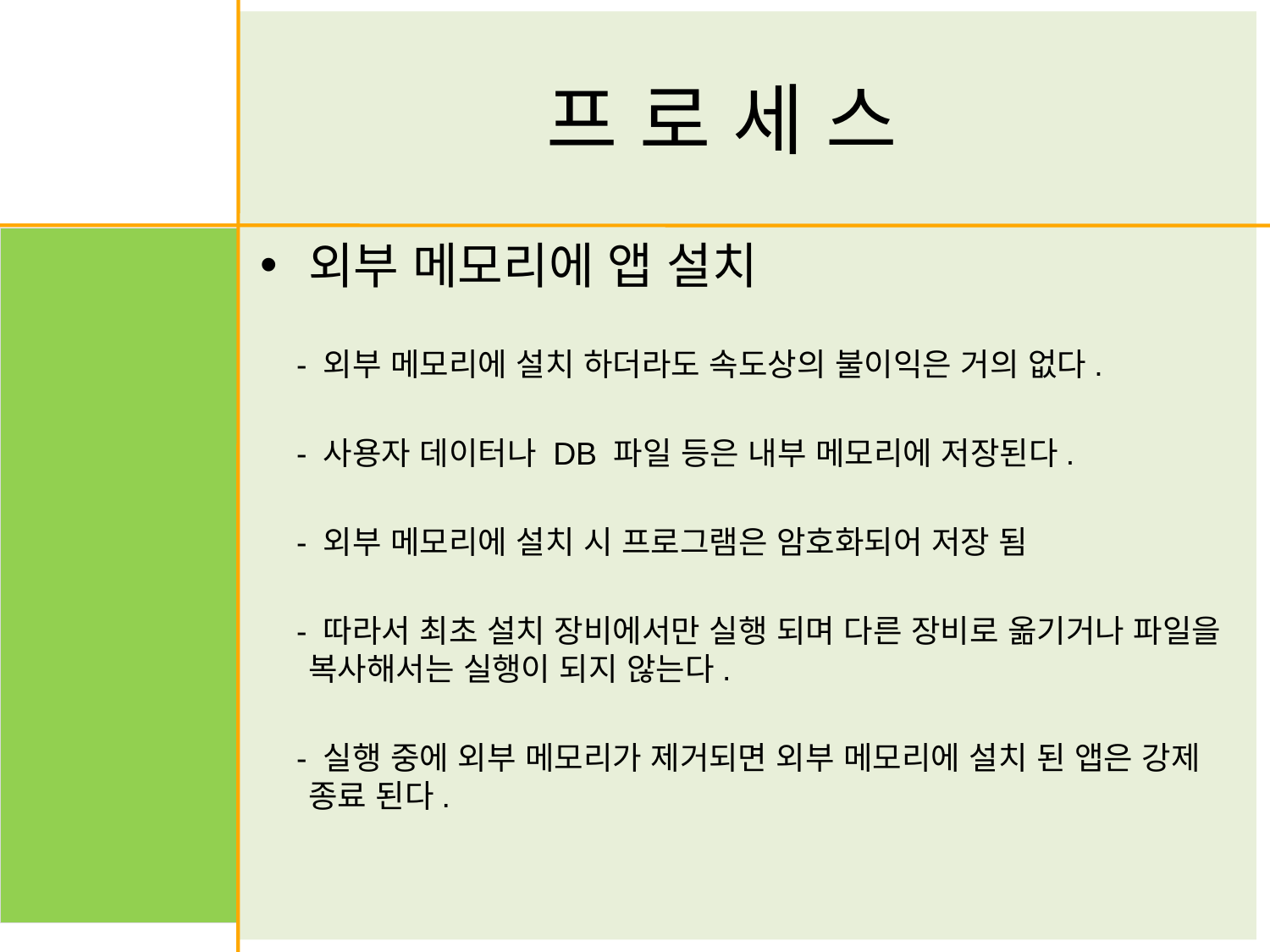

# 프 로 세 스
외부 메모리에 앱 설치

    - 외부 메모리에 설치 하더라도 속도상의 불이익은 거의 없다.

    - 사용자 데이터나 DB 파일 등은 내부 메모리에 저장된다.

    - 외부 메모리에 설치 시 프로그램은 암호화되어 저장 됨

    - 따라서 최초 설치 장비에서만 실행 되며 다른 장비로 옮기거나 파일을 복사해서는 실행이 되지 않는다.

    - 실행 중에 외부 메모리가 제거되면 외부 메모리에 설치 된 앱은 강제 종료 된다.